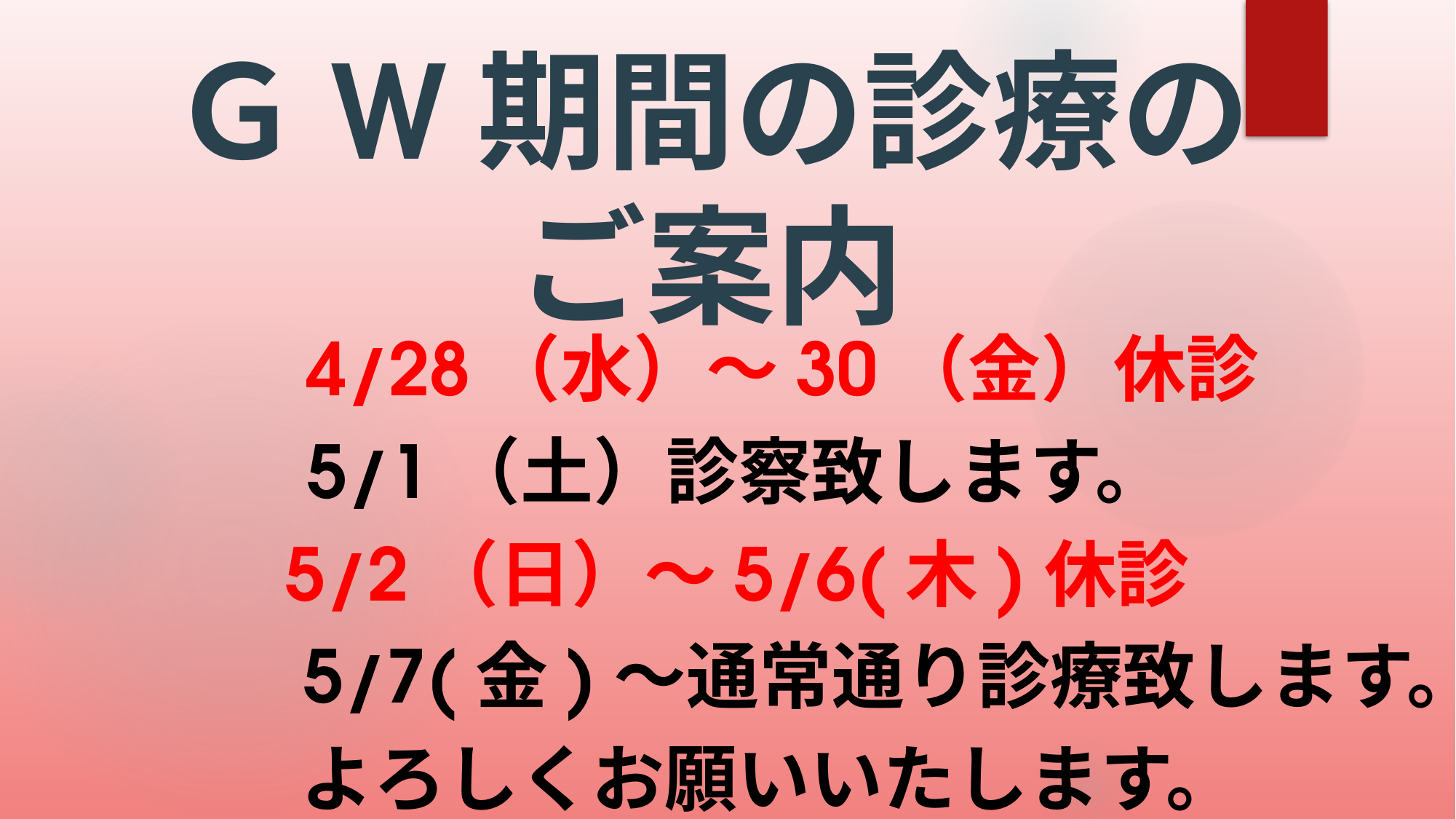

# ＧW期間の診療の ご案内
　4/28（水）～30（金）休診
5/1（土）診察致します。
5/2（日）～5/6(木)休診
　　　5/7(金)～通常通り診療致します。
　　　   よろしくお願いいたします。